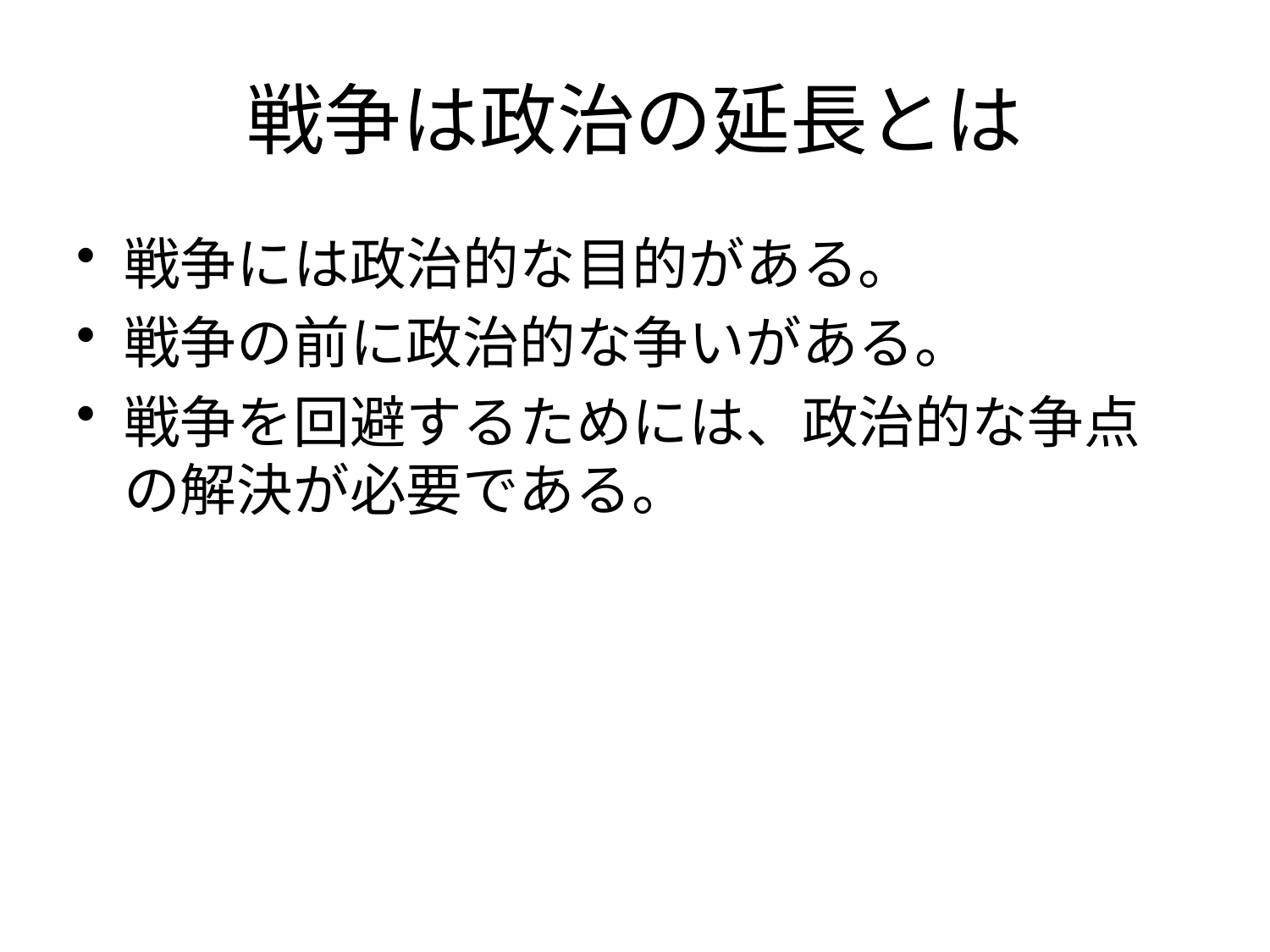

# 戦争は政治の延長とは
戦争には政治的な目的がある。
戦争の前に政治的な争いがある。
戦争を回避するためには、政治的な争点の解決が必要である。